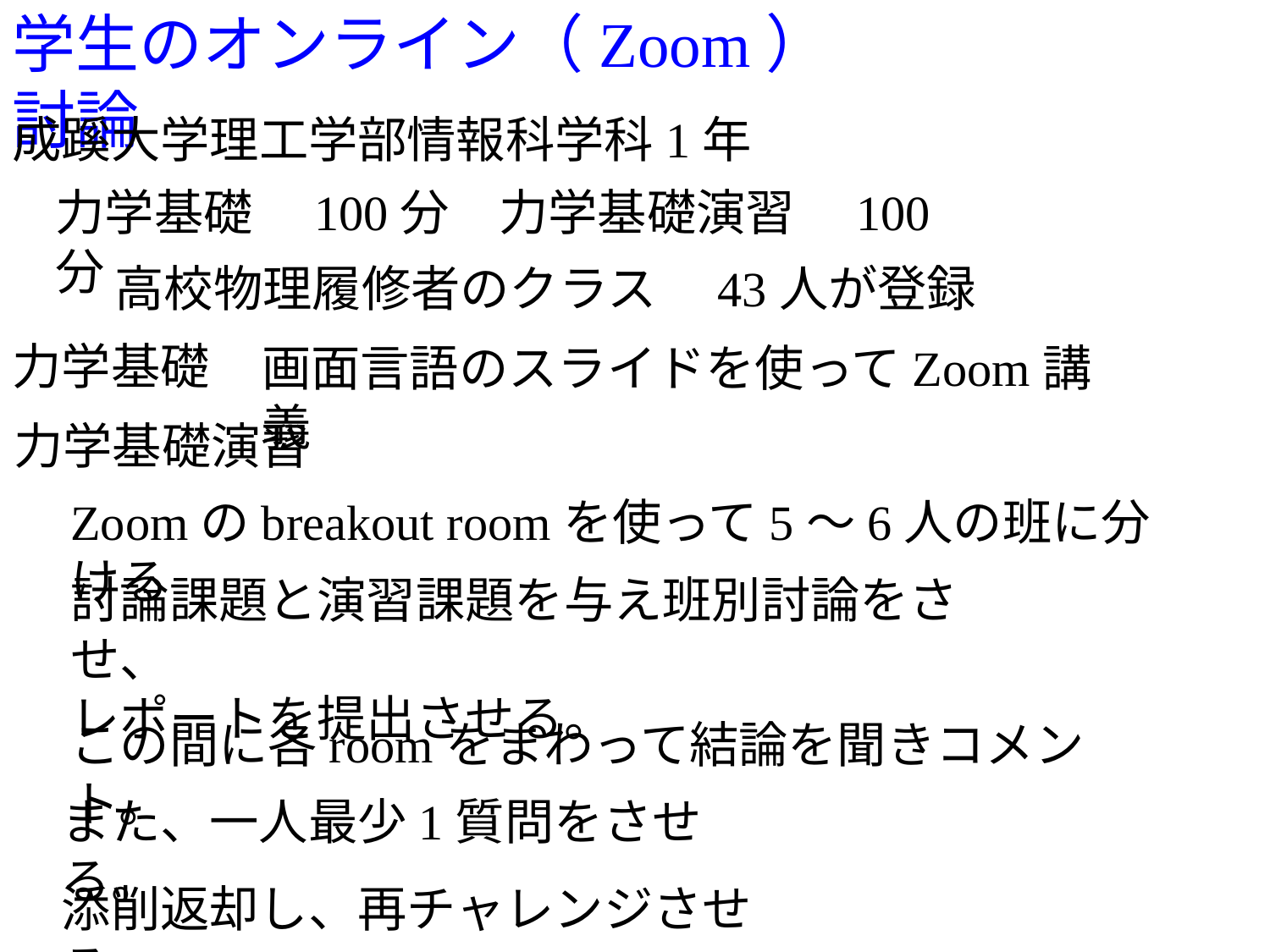

学生のオンライン（Zoom）討論
成蹊大学理工学部情報科学科1年
力学基礎　100分　力学基礎演習　100分
高校物理履修者のクラス　43人が登録
力学基礎
画面言語のスライドを使ってZoom講義
力学基礎演習
Zoomのbreakout roomを使って5～6人の班に分ける
討論課題と演習課題を与え班別討論をさせ、
レポートを提出させる。
この間に各roomをまわって結論を聞きコメント。
また、一人最少1質問をさせる。
添削返却し、再チャレンジさせる。